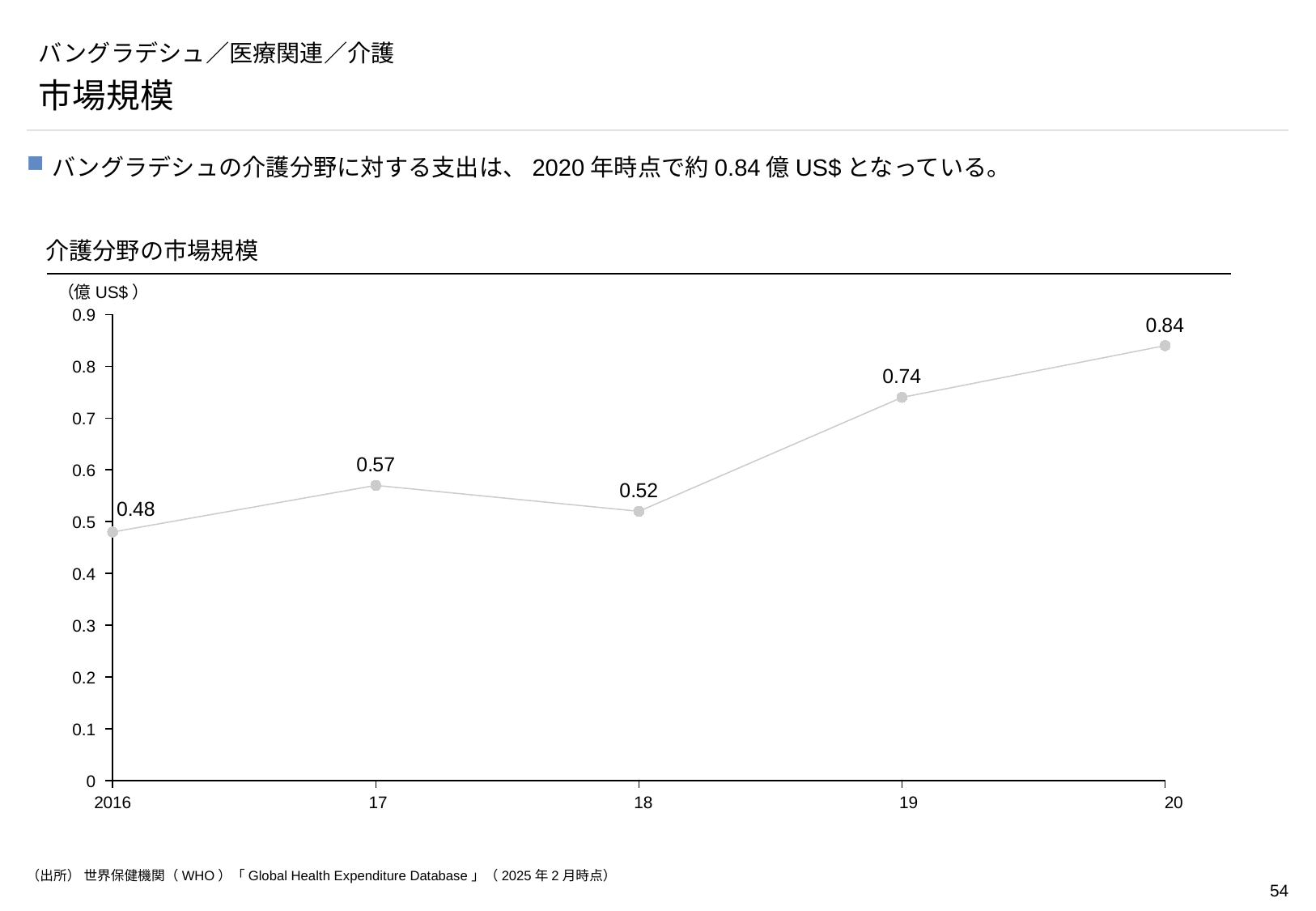

# バングラデシュ／医療関連／介護
市場規模
バングラデシュの介護分野に対する支出は、2020年時点で約0.84億US$となっている。

介護分野の市場規模
（億US$）

### Chart

| Category |  |
|---|---|
0.9
0.8
0.7
0.6
0.5
0.4
0.3
0.2
0.1
0
2016
17
18
19
20
（出所） 世界保健機関（WHO）「Global Health Expenditure Database」（2025年2月時点）